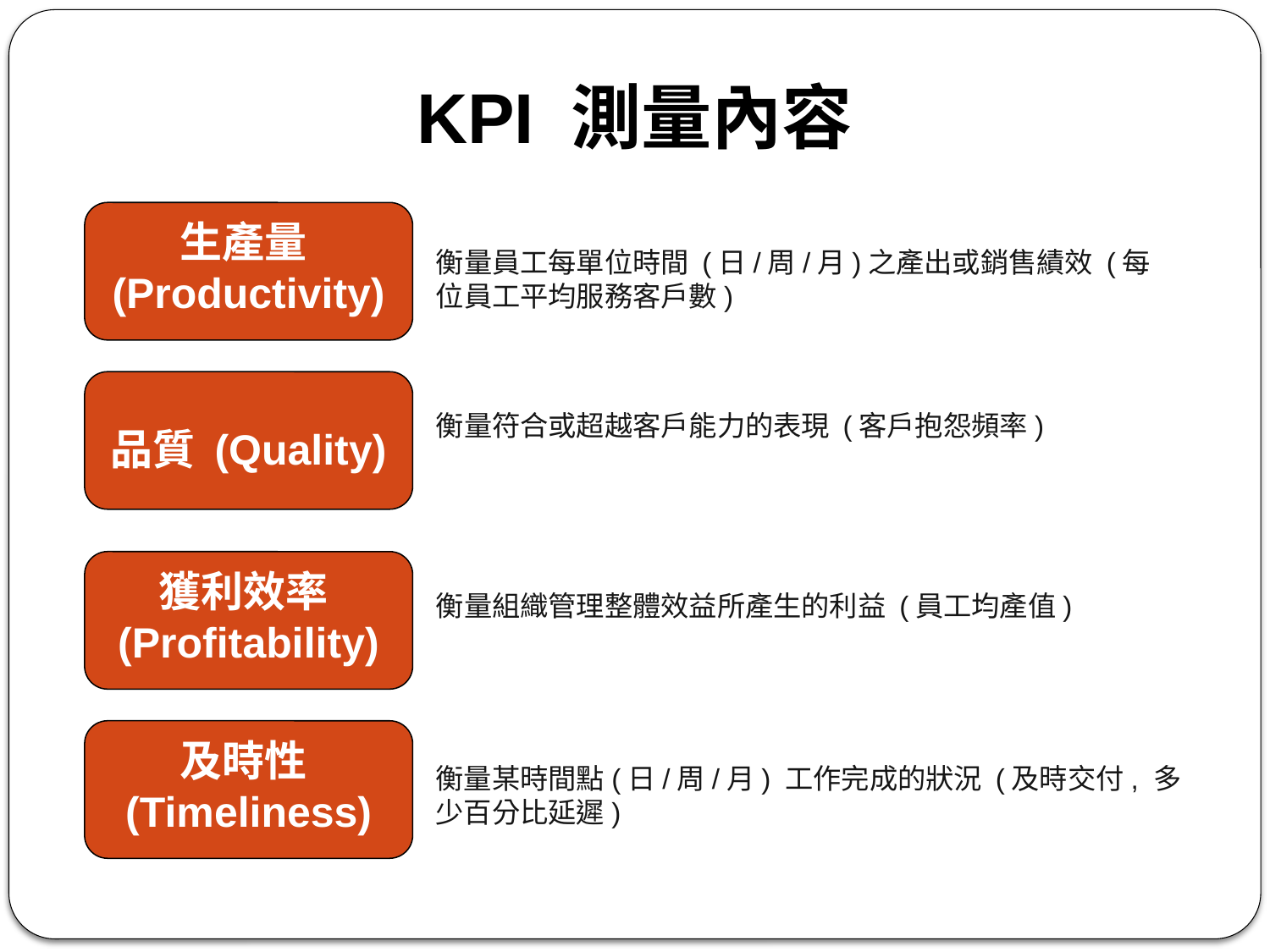

# KPI 測量內容
生產量(Productivity)
衡量員工每單位時間 (日/周/月)之產出或銷售績效 (每位員工平均服務客戶數)

品質 (Quality)
衡量符合或超越客戶能力的表現 (客戶抱怨頻率)
獲利效率(Profitability)
衡量組織管理整體效益所產生的利益 (員工均產值)
及時性(Timeliness)
衡量某時間點(日/周/月) 工作完成的狀況 (及時交付, 多少百分比延遲)